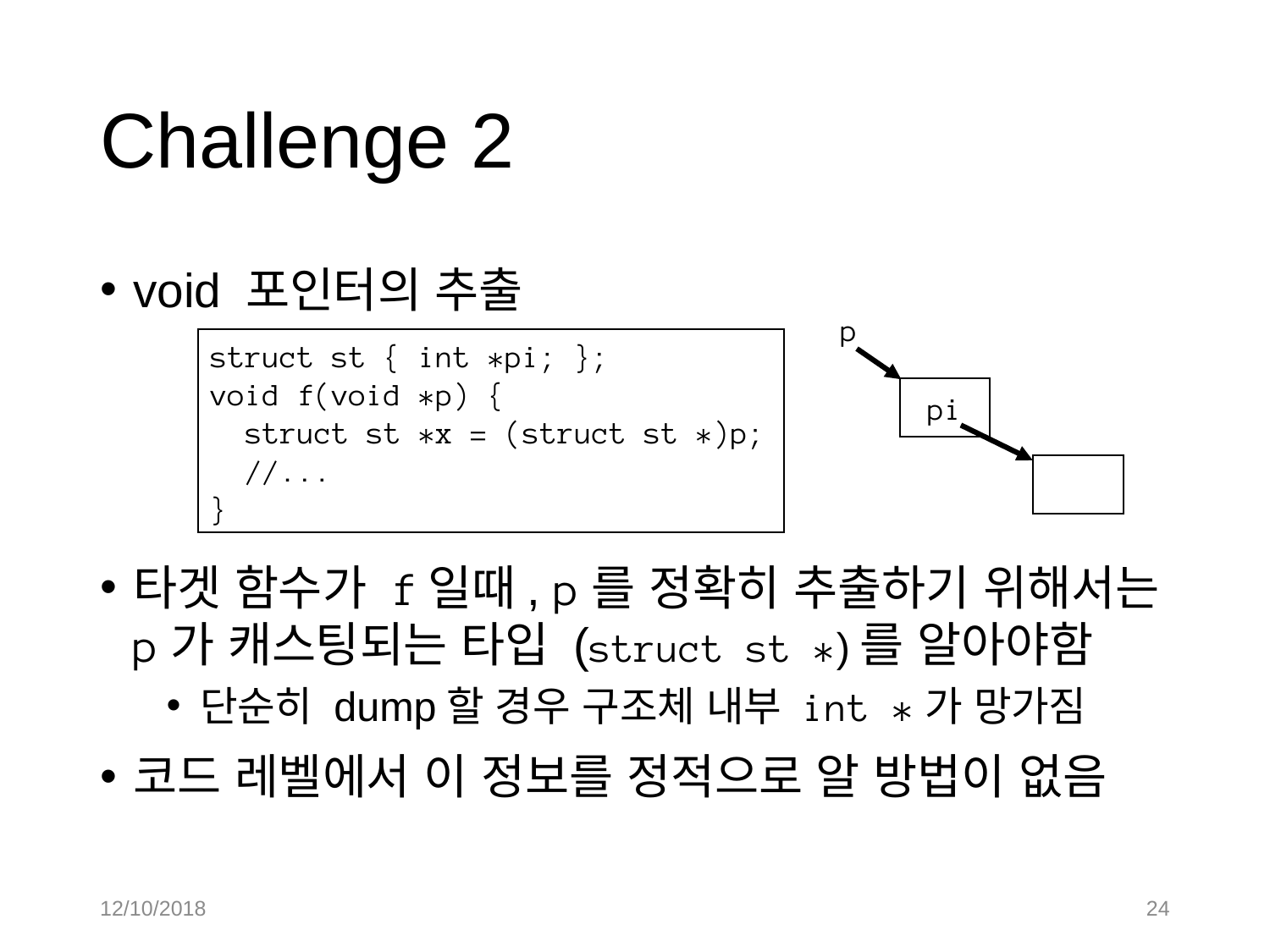

# Challenge 2
void 포인터의 추출

타겟 함수가 f일때, p를 정확히 추출하기 위해서는 p가 캐스팅되는 타입 (struct st *)를 알아야함
단순히 dump할 경우 구조체 내부 int *가 망가짐
코드 레벨에서 이 정보를 정적으로 알 방법이 없음
p
struct st { int *pi; };
void f(void *p) {
  struct st *x = (struct st *)p;
  //...
}
pi

12/10/2018
24